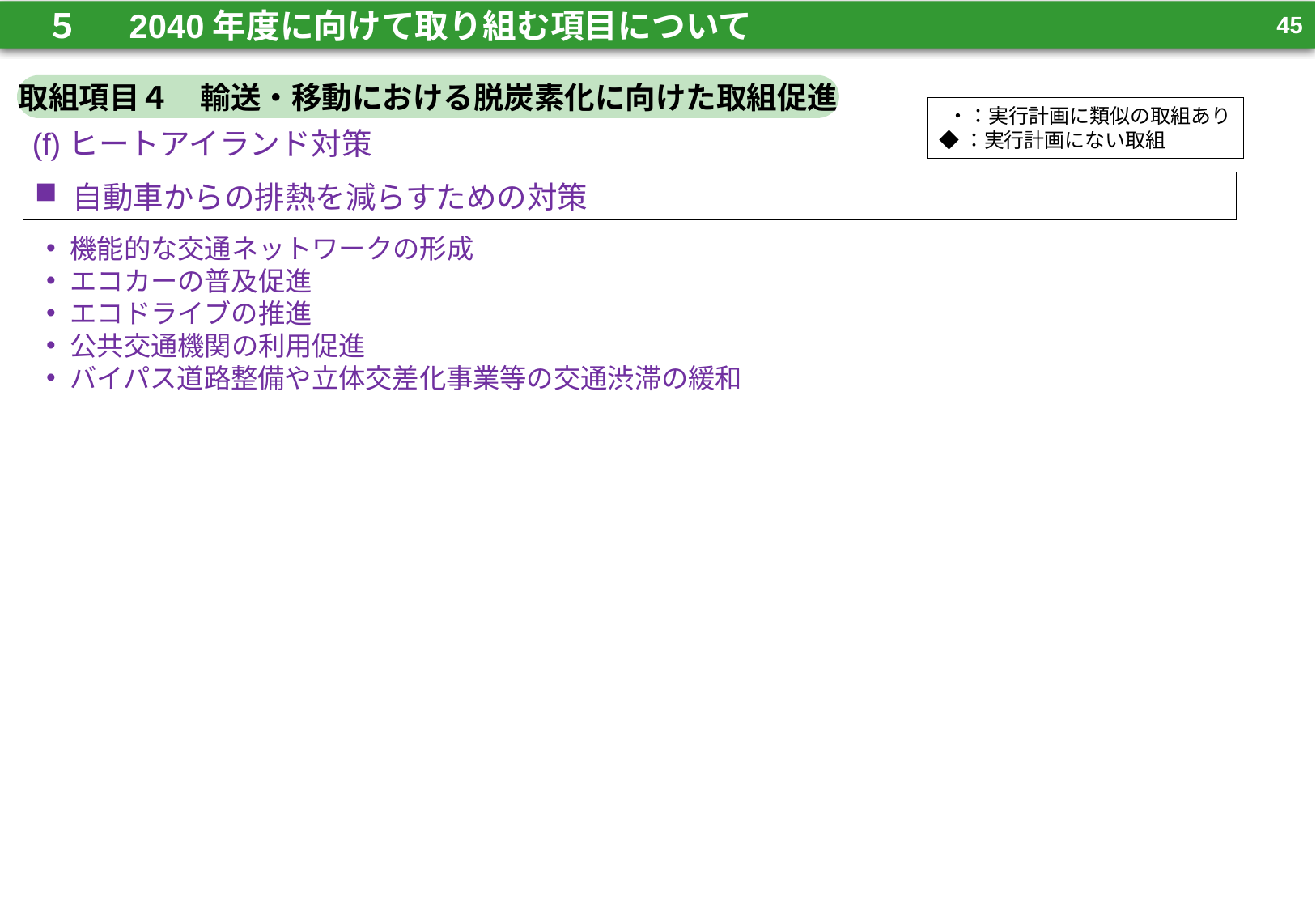

45
　５　 2040年度に向けて取り組む項目について
45
取組項目４　輸送・移動における脱炭素化に向けた取組促進
 ・：実行計画に類似の取組あり
◆：実行計画にない取組
(f)ヒートアイランド対策
自動車からの排熱を減らすための対策
機能的な交通ネットワークの形成
エコカーの普及促進
エコドライブの推進
公共交通機関の利用促進
バイパス道路整備や立体交差化事業等の交通渋滞の緩和